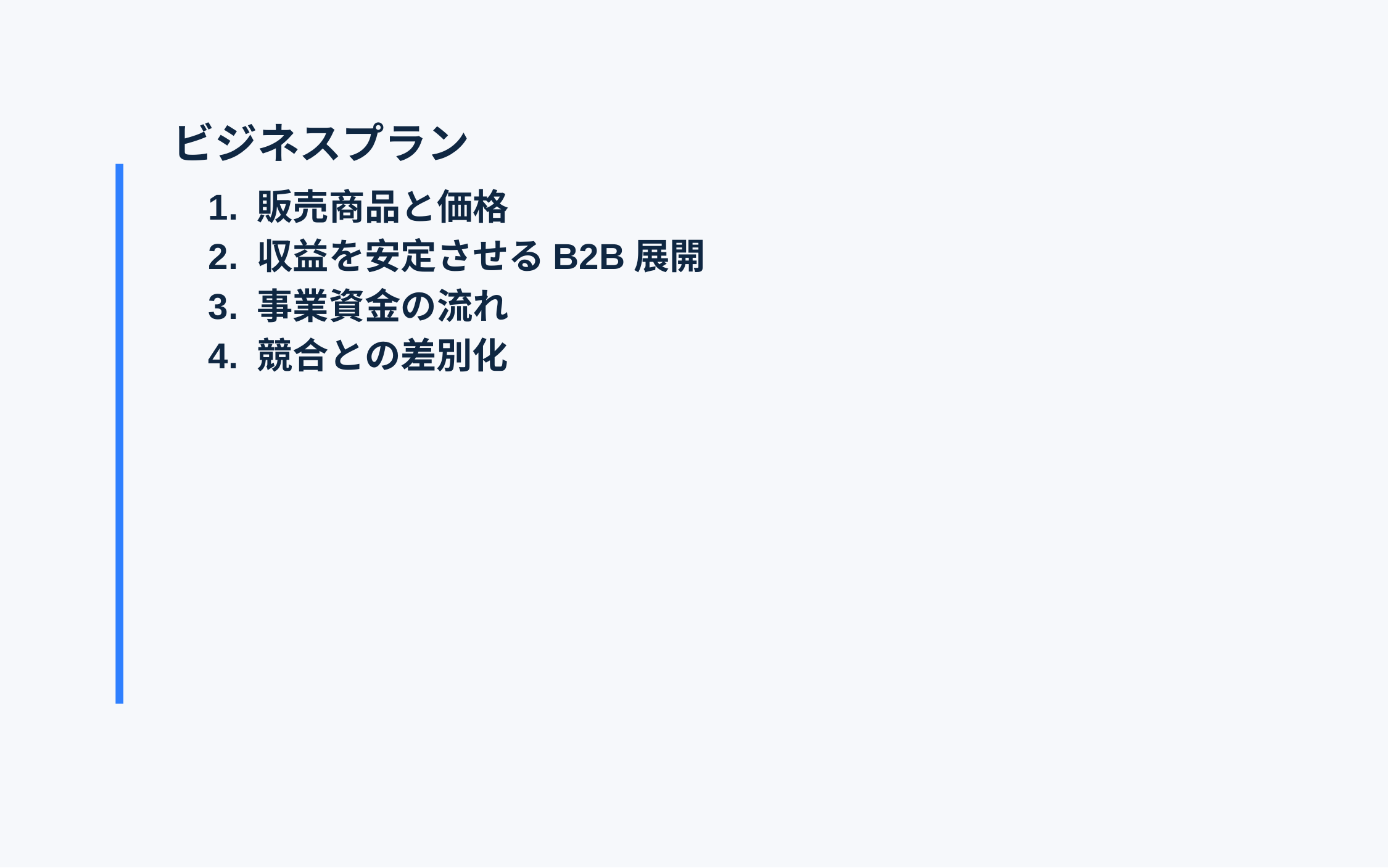

# ビジネスプラン

1. 販売商品と価格
2. 収益を安定させるB2B展開
3. 事業資金の流れ
4. 競合との差別化